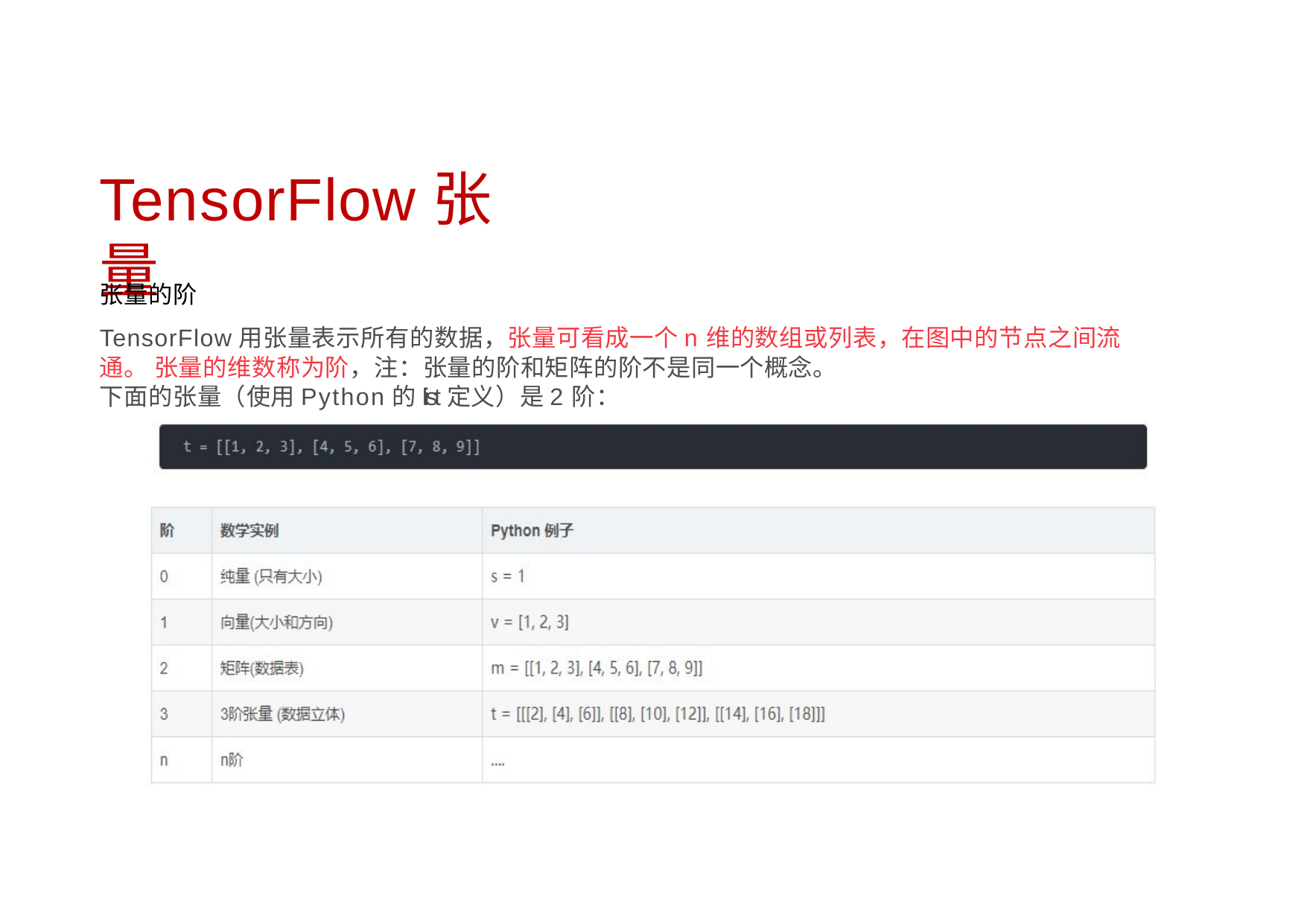

# TensorFlow张量
张量的阶
TensorFlow用张量表示所有的数据，张量可看成一个n维的数组或列表，在图中的节点之间流通。 张量的维数称为阶，注：张量的阶和矩阵的阶不是同一个概念。
下面的张量（使用Python的list定义）是2阶：